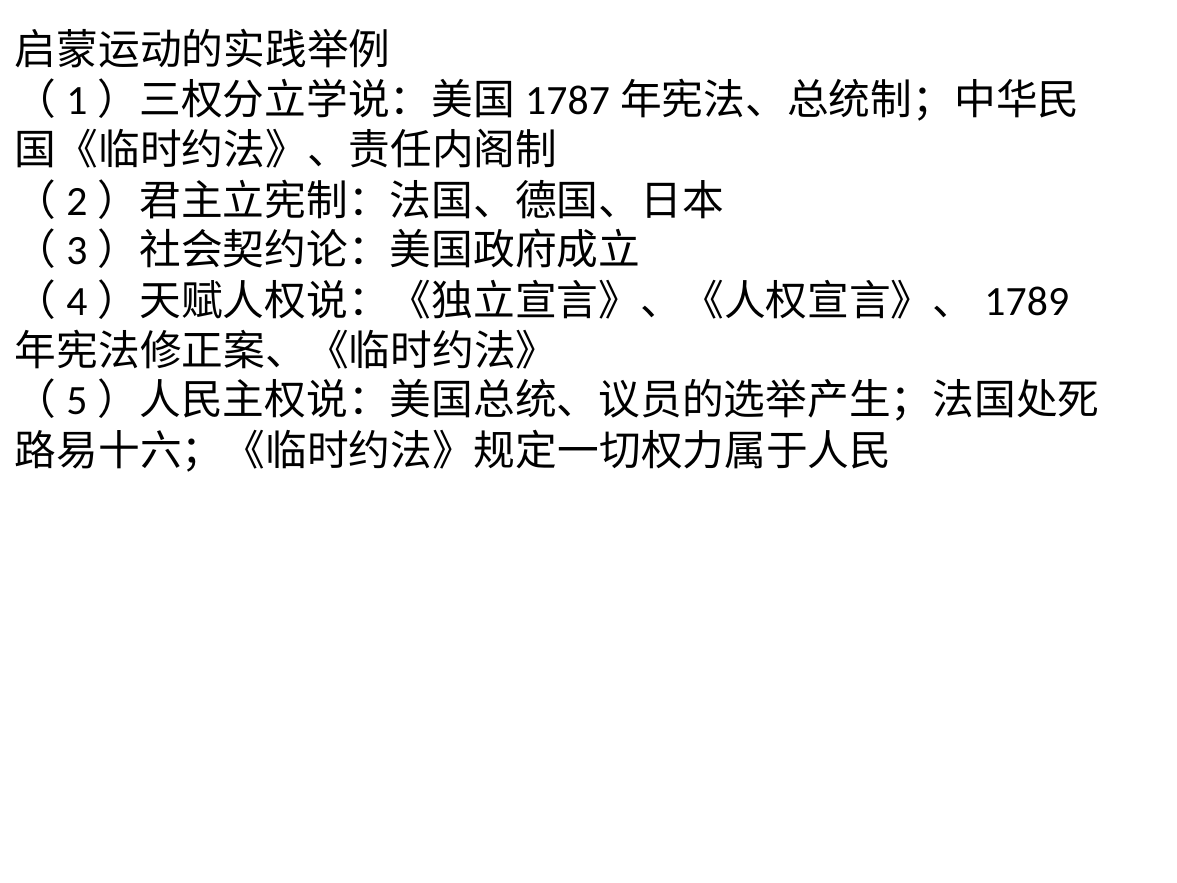

启蒙运动的实践举例
（1）三权分立学说：美国1787年宪法、总统制；中华民国《临时约法》、责任内阁制
（2）君主立宪制：法国、德国、日本
（3）社会契约论：美国政府成立
（4）天赋人权说：《独立宣言》、《人权宣言》、1789年宪法修正案、《临时约法》
（5）人民主权说：美国总统、议员的选举产生；法国处死路易十六；《临时约法》规定一切权力属于人民